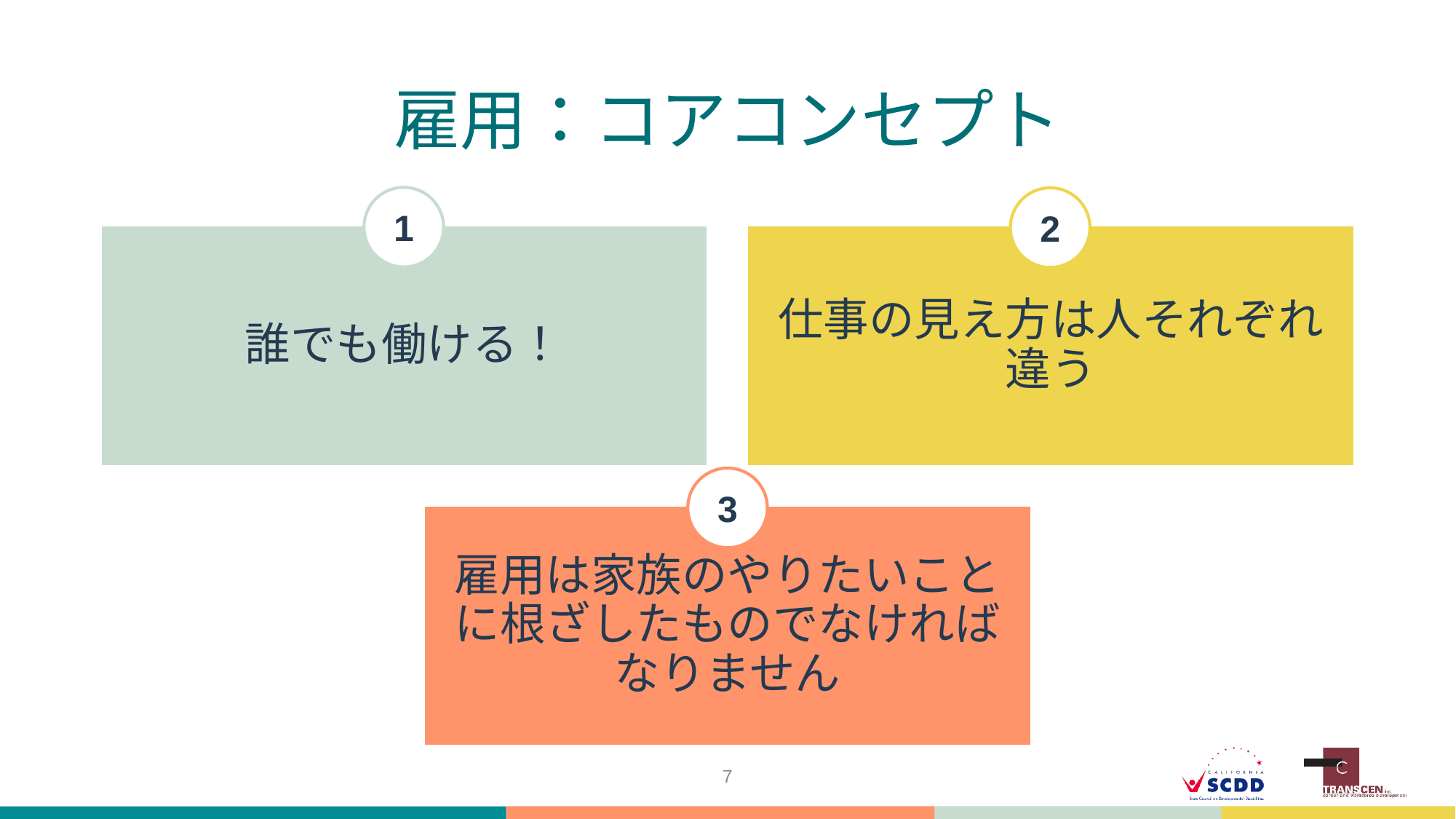

# 雇用：コアコンセプト

1
2
誰でも働ける！
仕事の見え方は人それぞれ違う
雇用は家族のやりたいことに根ざしたものでなければなりません

3
7